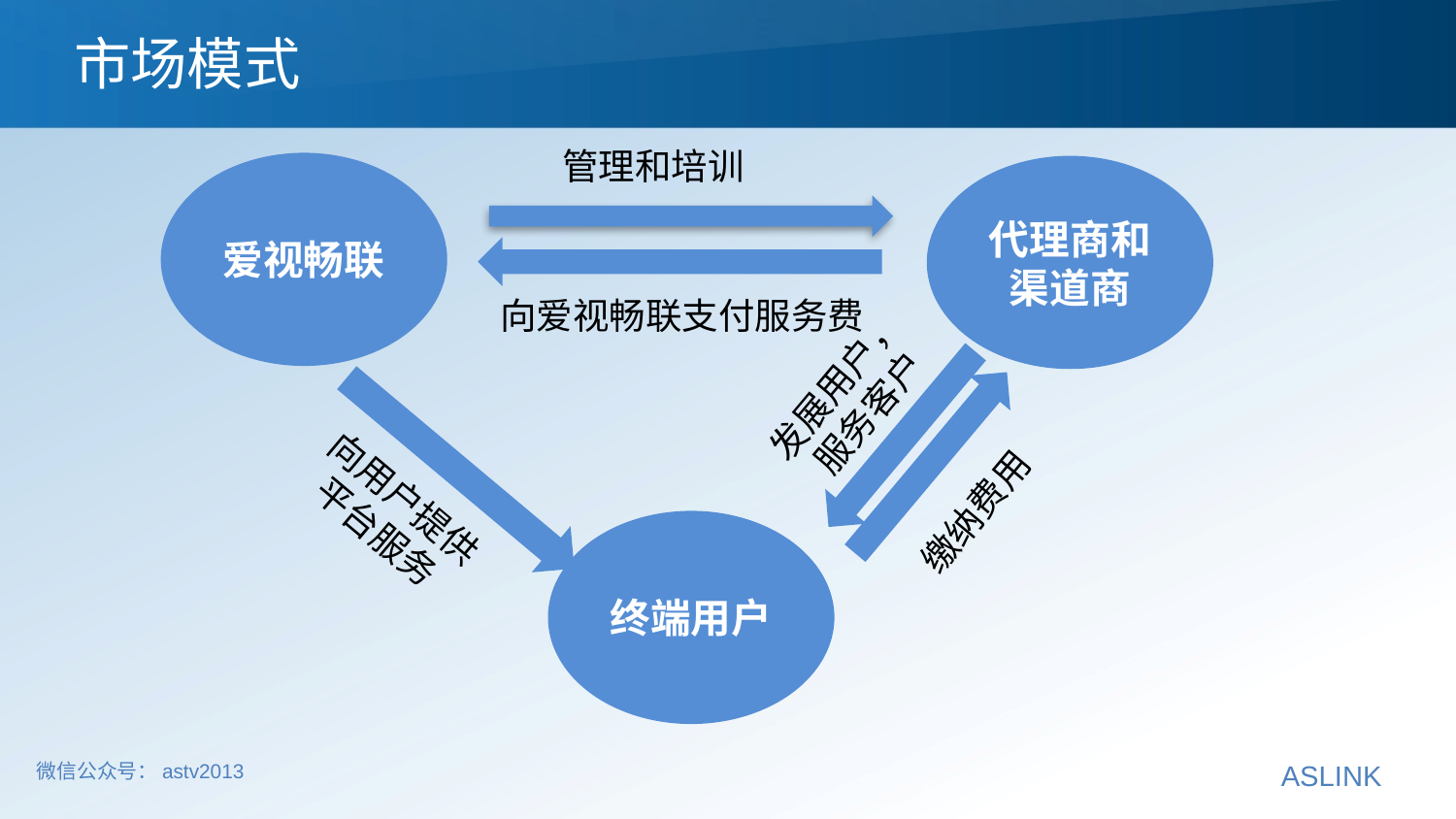

市场模式
管理和培训
爱视畅联
代理商和渠道商

向爱视畅联支付服务费
发展用户，
服务客户

向用户提供平台服务
缴纳费用
终端用户
   微信公众号：astv2013
ASLINK